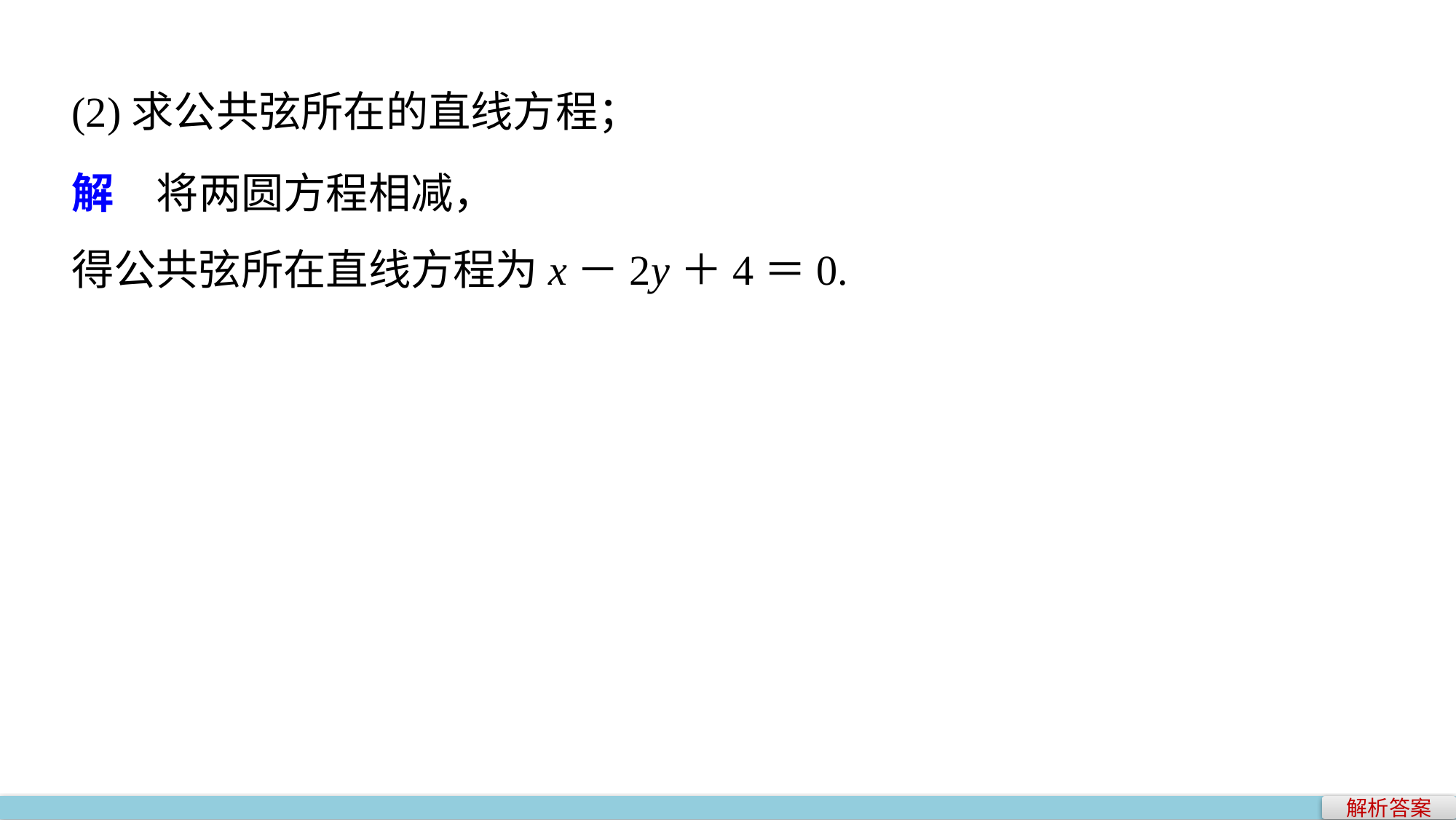

(2)求公共弦所在的直线方程；
解　将两圆方程相减，
得公共弦所在直线方程为x－2y＋4＝0.

解析答案